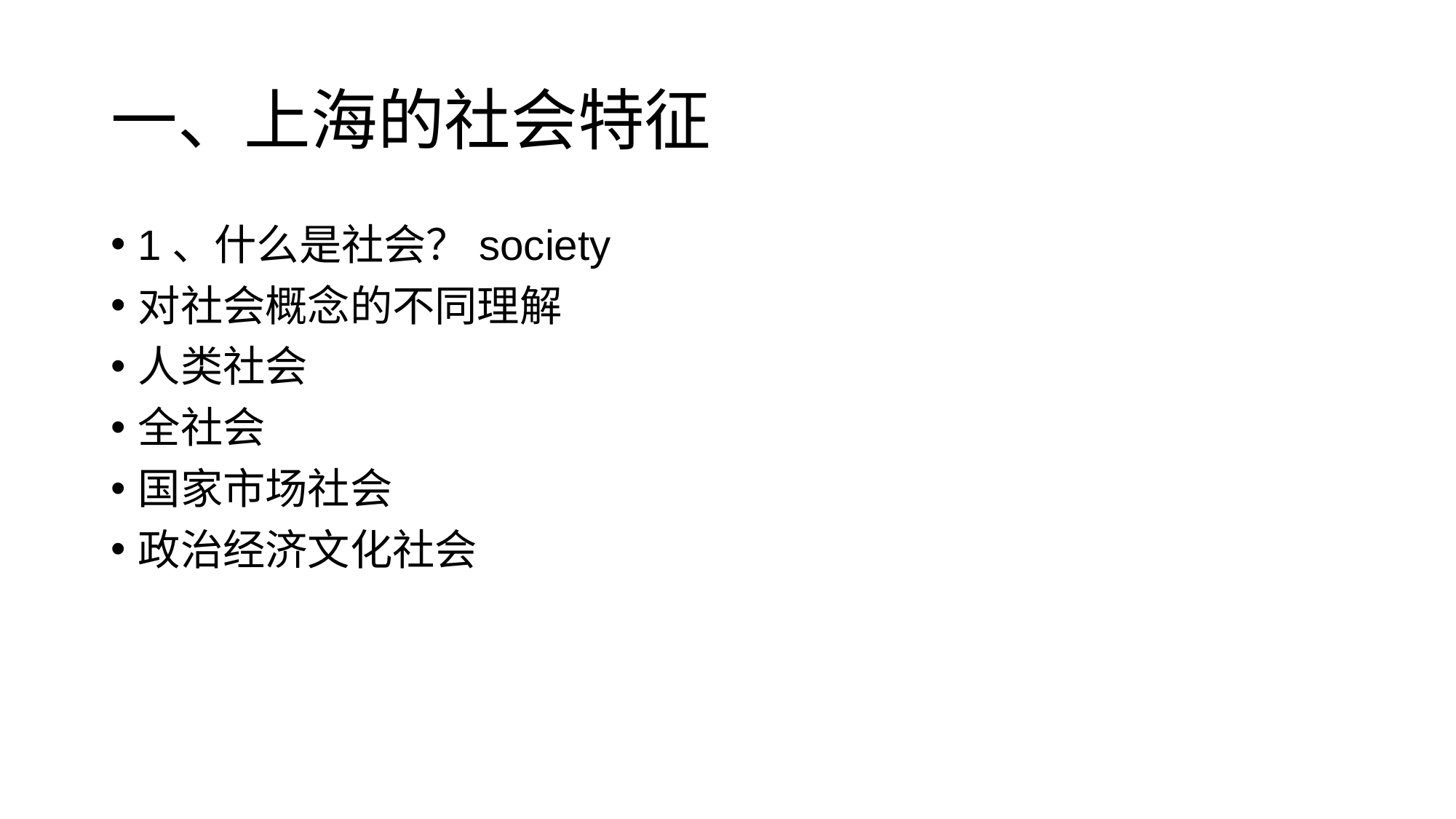

# 一、上海的社会特征
1、什么是社会？society
对社会概念的不同理解
人类社会
全社会
国家市场社会
政治经济文化社会